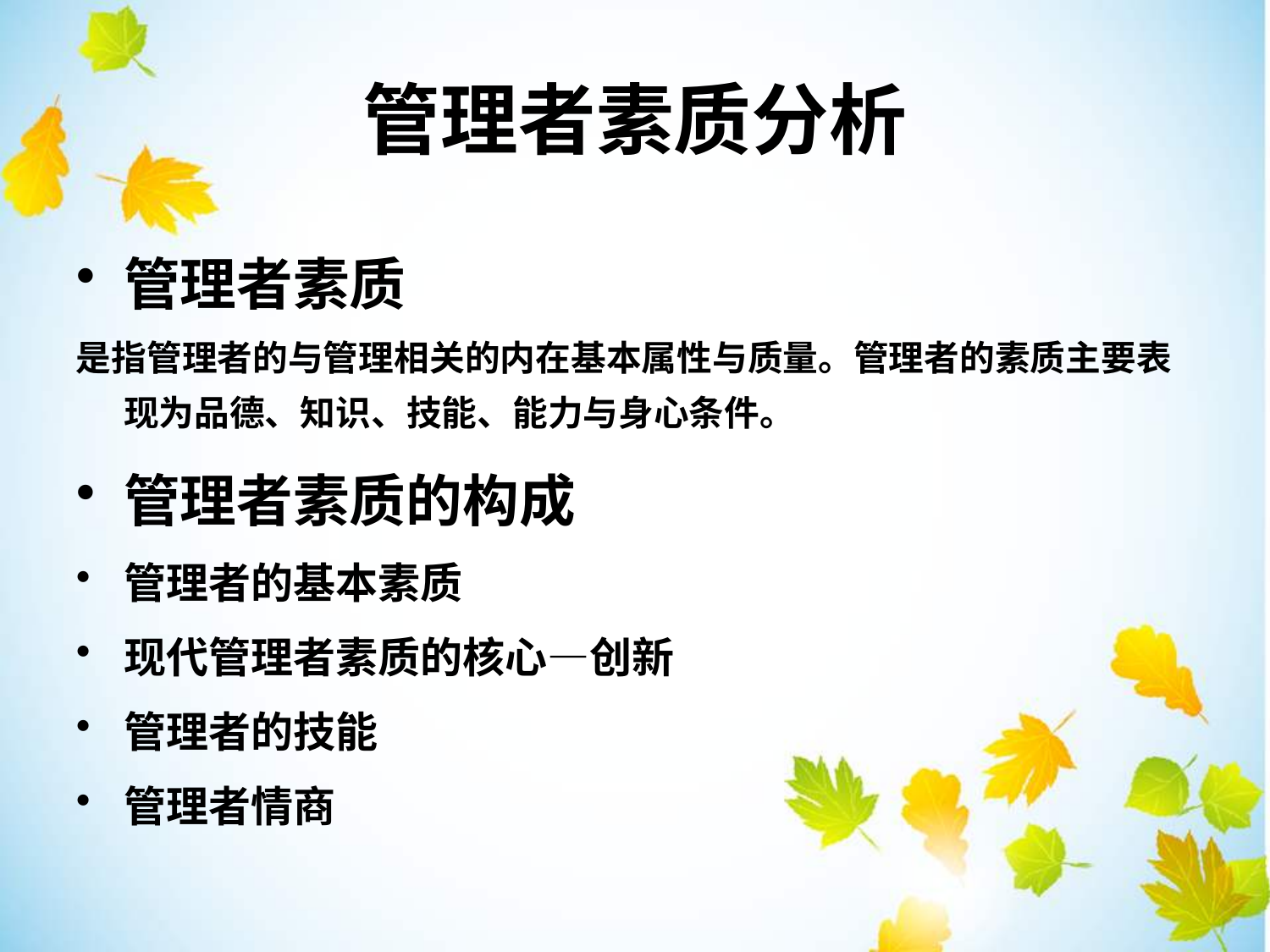

管理者素质分析
管理者素质
是指管理者的与管理相关的内在基本属性与质量。管理者的素质主要表现为品德、知识、技能、能力与身心条件。
管理者素质的构成
管理者的基本素质
现代管理者素质的核心—创新
管理者的技能
管理者情商